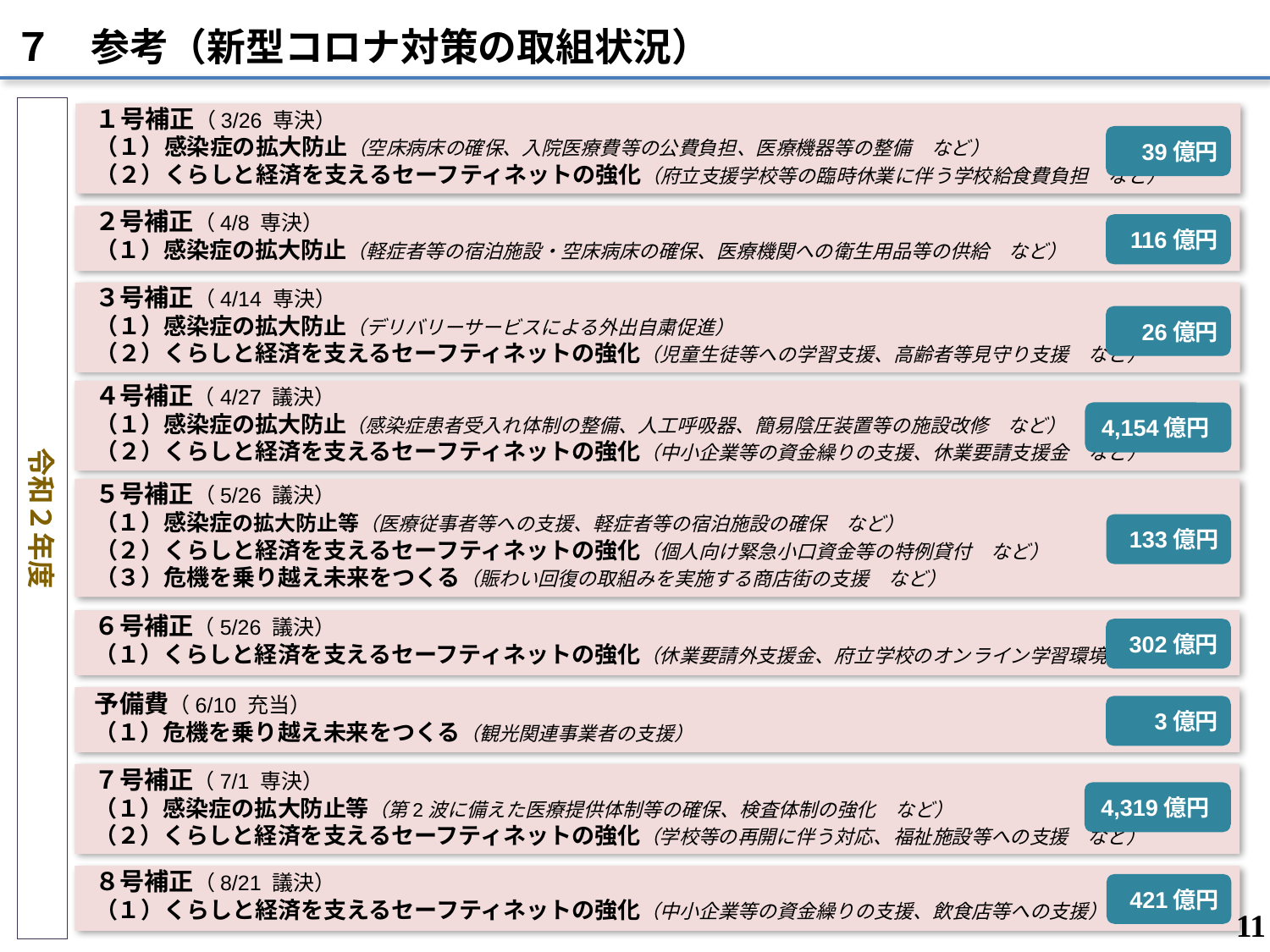

７　参考（新型コロナ対策の取組状況）

令和２年度
39億円
116億円
26億円
１号補正（3/26 専決）
（１）感染症の拡大防止（空床病床の確保、入院医療費等の公費負担、医療機器等の整備　など）
（２）くらしと経済を支えるセーフティネットの強化（府立支援学校等の臨時休業に伴う学校給食費負担　など）
２号補正（4/8 専決）
（１）感染症の拡大防止（軽症者等の宿泊施設・空床病床の確保、医療機関への衛生用品等の供給　など）

３号補正（4/14 専決）
（１）感染症の拡大防止（デリバリーサービスによる外出自粛促進）
（２）くらしと経済を支えるセーフティネットの強化（児童生徒等への学習支援、高齢者等見守り支援　など）
４号補正（4/27 議決）
（１）感染症の拡大防止（感染症患者受入れ体制の整備、人工呼吸器、簡易陰圧装置等の施設改修　など）
（２）くらしと経済を支えるセーフティネットの強化（中小企業等の資金繰りの支援、休業要請支援金　など）
4,154億円
５号補正（5/26 議決）
（１）感染症の拡大防止等（医療従事者等への支援、軽症者等の宿泊施設の確保　など）
（２）くらしと経済を支えるセーフティネットの強化（個人向け緊急小口資金等の特例貸付　など）
（３）危機を乗り越え未来をつくる（賑わい回復の取組みを実施する商店街の支援　など）

133億円
６号補正（5/26 議決）
（１）くらしと経済を支えるセーフティネットの強化（休業要請外支援金、府立学校のオンライン学習環境の整備）

302億円
予備費（6/10 充当）
（１）危機を乗り越え未来をつくる（観光関連事業者の支援）
3億円
７号補正（7/1 専決）
（１）感染症の拡大防止等（第2波に備えた医療提供体制等の確保、検査体制の強化　など）
（２）くらしと経済を支えるセーフティネットの強化（学校等の再開に伴う対応、福祉施設等への支援　など）
4,319億円
８号補正（8/21 議決）
（１）くらしと経済を支えるセーフティネットの強化（中小企業等の資金繰りの支援、飲食店等への支援）
421億円
11